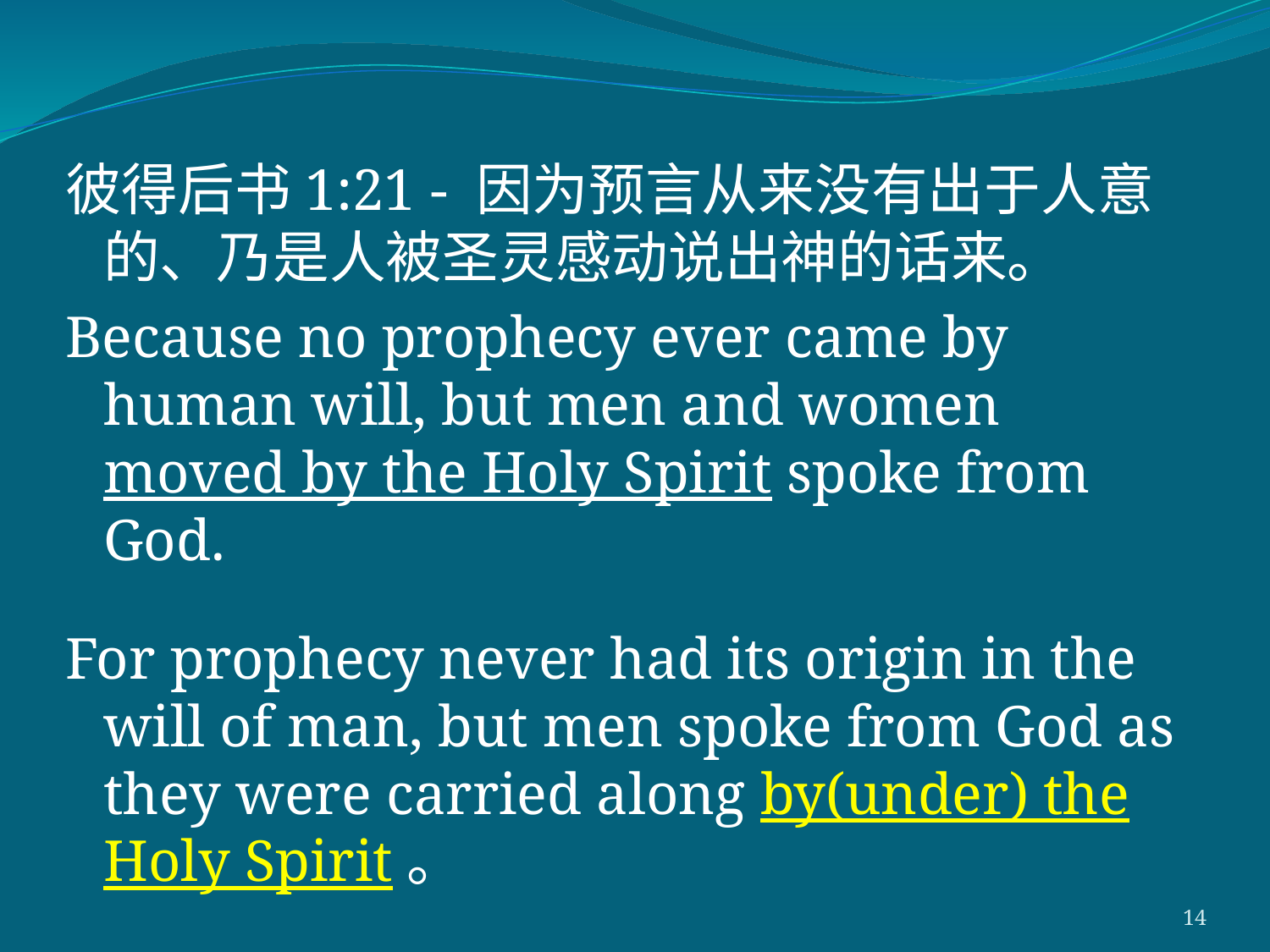

彼得后书1:21 - 因为预言从来没有出于人意的、乃是人被圣灵感动说出神的话来。
Because no prophecy ever came by human will, but men and women moved by the Holy Spirit spoke from God.

For prophecy never had its origin in the will of man, but men spoke from God as they were carried along by(under) the Holy Spirit。

14